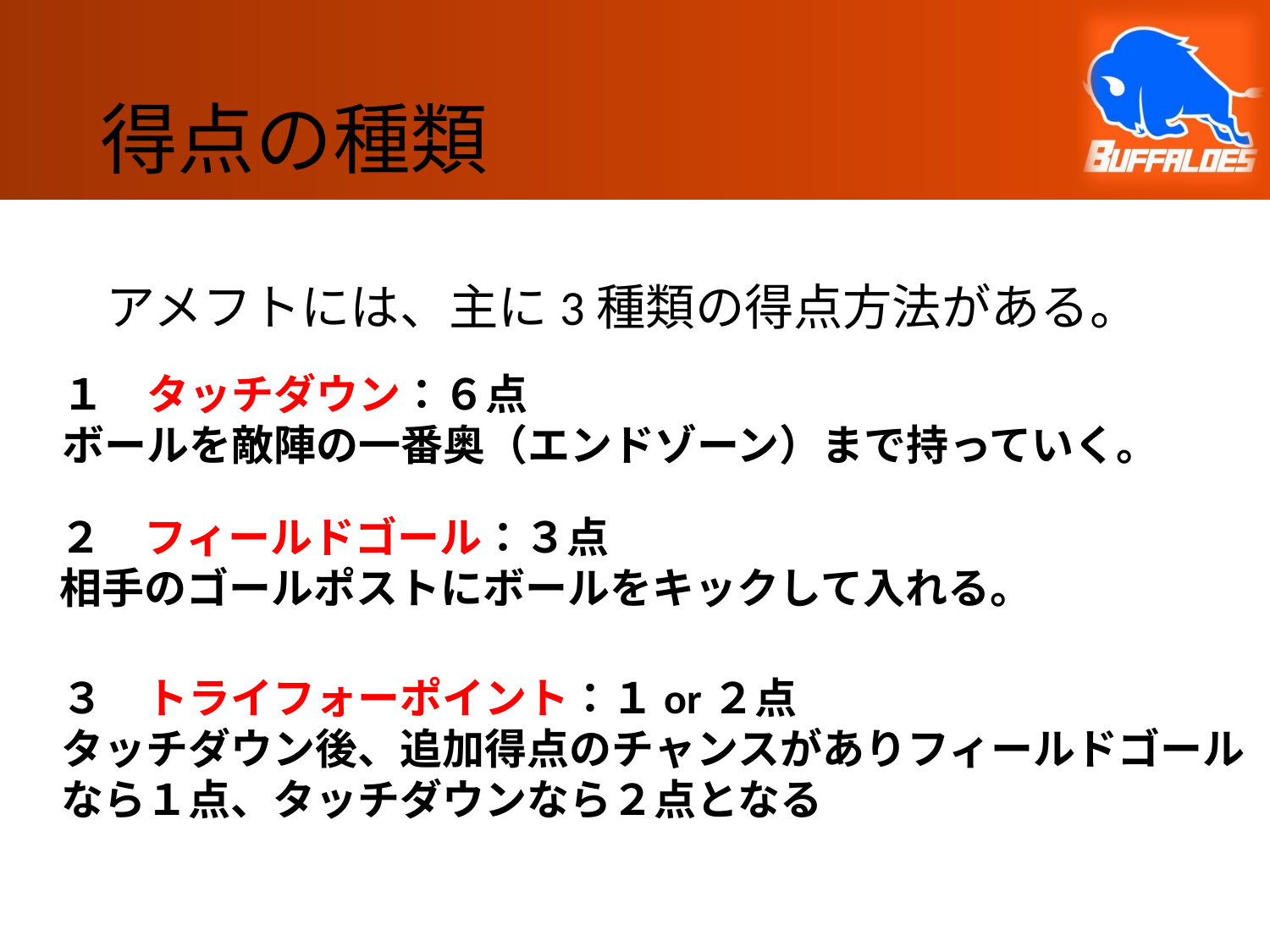

# 得点の種類
アメフトには、主に3種類の得点方法がある。
１　タッチダウン：６点
ボールを敵陣の一番奥（エンドゾーン）まで持っていく。
２　フィールドゴール：３点
相手のゴールポストにボールをキックして入れる。
３　トライフォーポイント：１or２点
タッチダウン後、追加得点のチャンスがありフィールドゴール
なら１点、タッチダウンなら２点となる